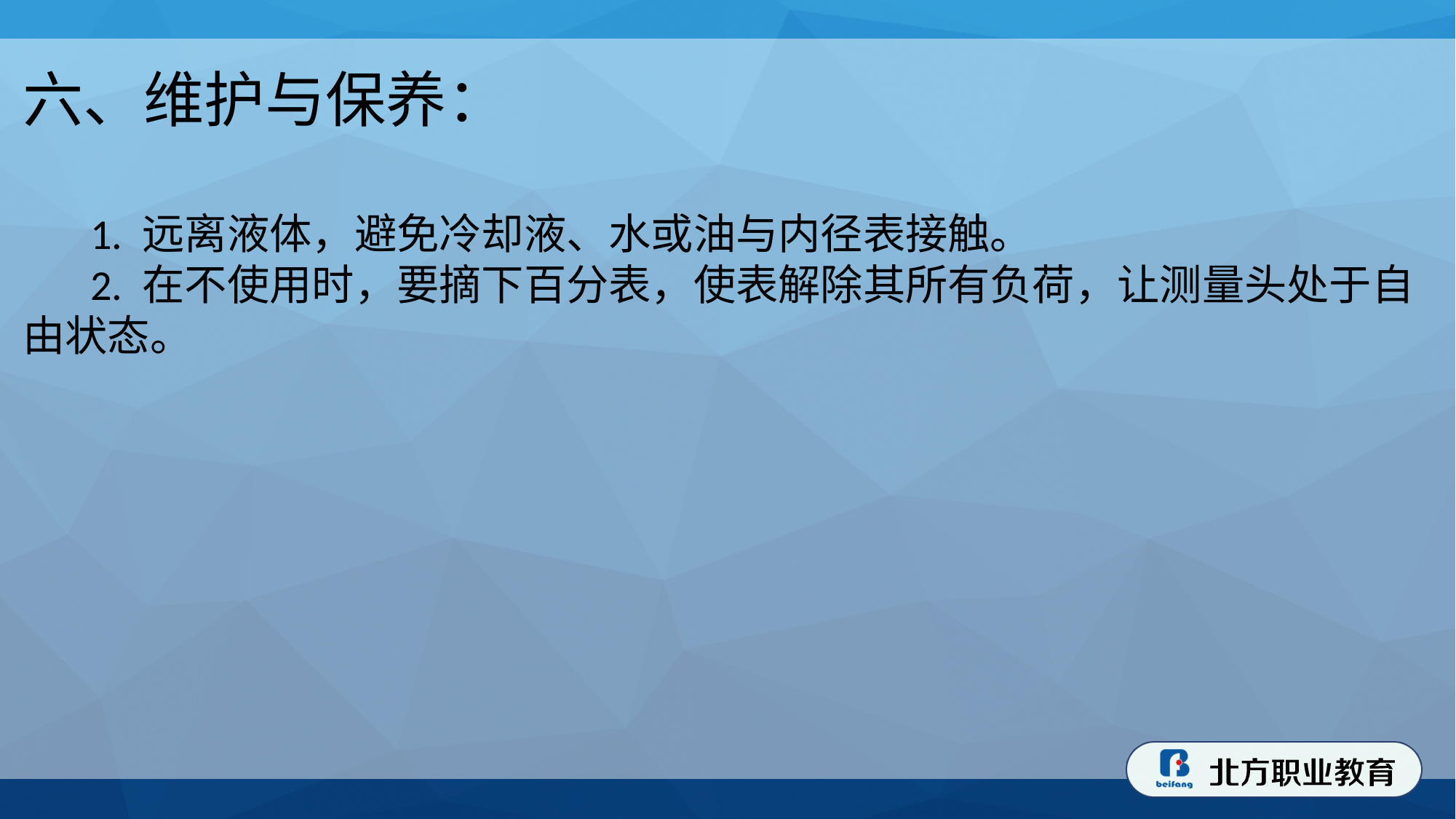

六、维护与保养：

       1. 远离液体，避免冷却液、水或油与内径表接触。
       2. 在不使用时，要摘下百分表，使表解除其所有负荷，让测量头处于自由状态。